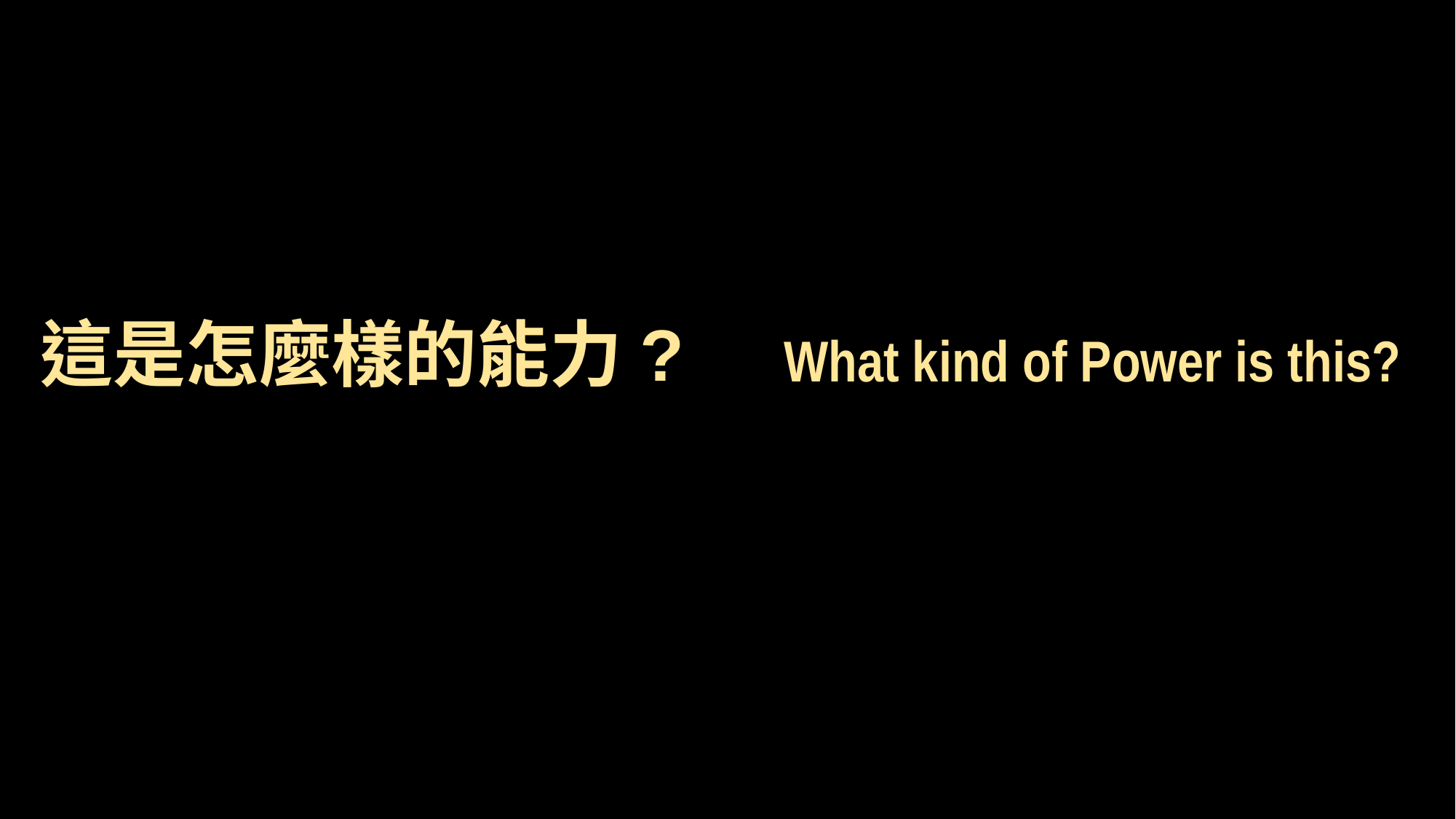

這是怎麼樣的能力?

What kind of Power is this?